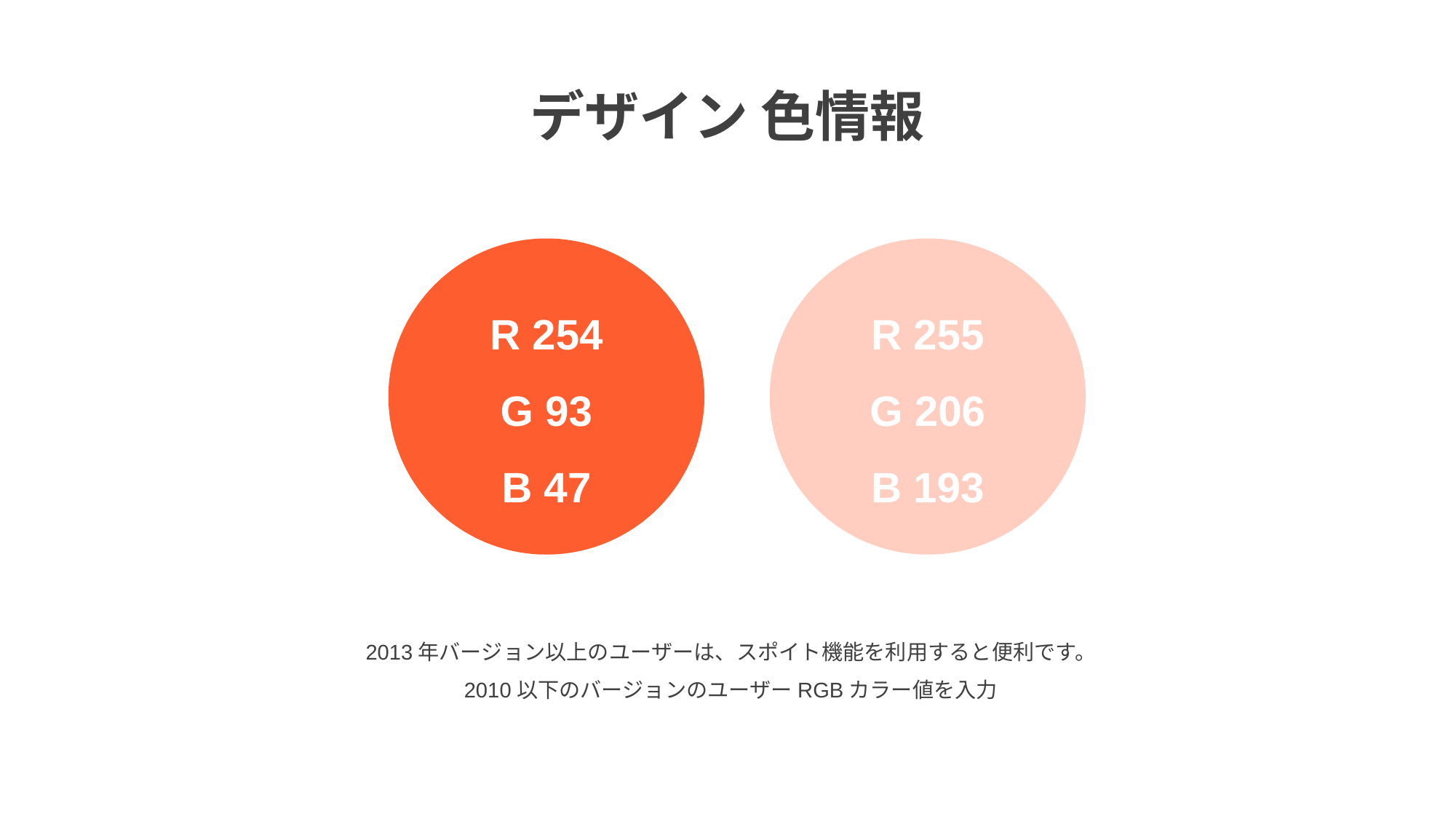

デザイン 色情報
R 254
G 93
B 47
R 255
G 206
B 193
2013年バージョン以上のユーザーは、スポイト機能を利用すると便利です。
2010以下のバージョンのユーザーRGBカラー値を入力